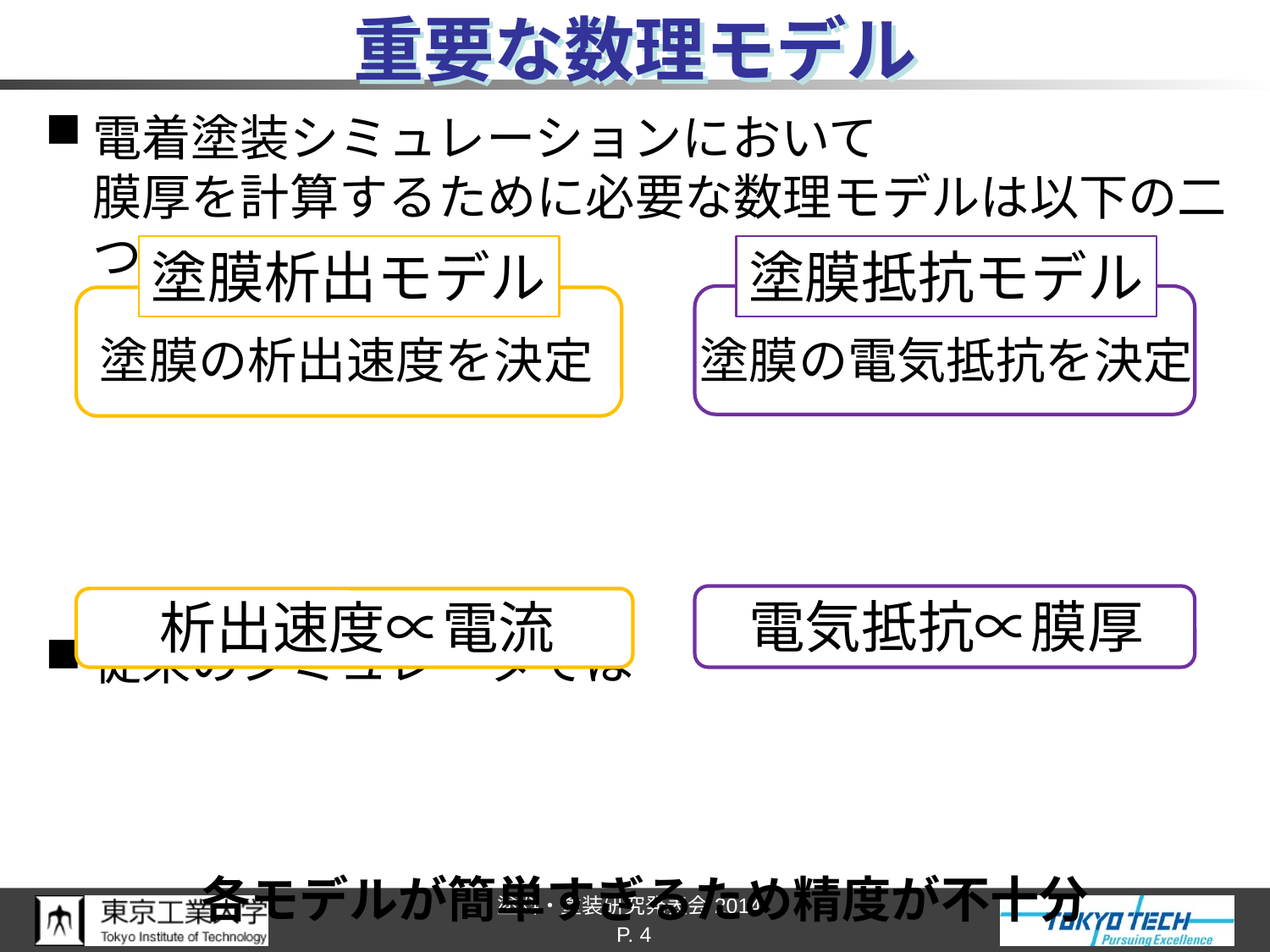

# 重要な数理モデル
電着塗装シミュレーションにおいて
膜厚を計算するために必要な数理モデルは以下の二つ

従来のシミュレータでは

各モデルが簡単すぎるため精度が不十分

塗膜析出モデル

塗膜の析出速度を決定
塗膜抵抗モデル

塗膜の電気抵抗を決定
電気抵抗∝膜厚
析出速度∝電流

P. 4